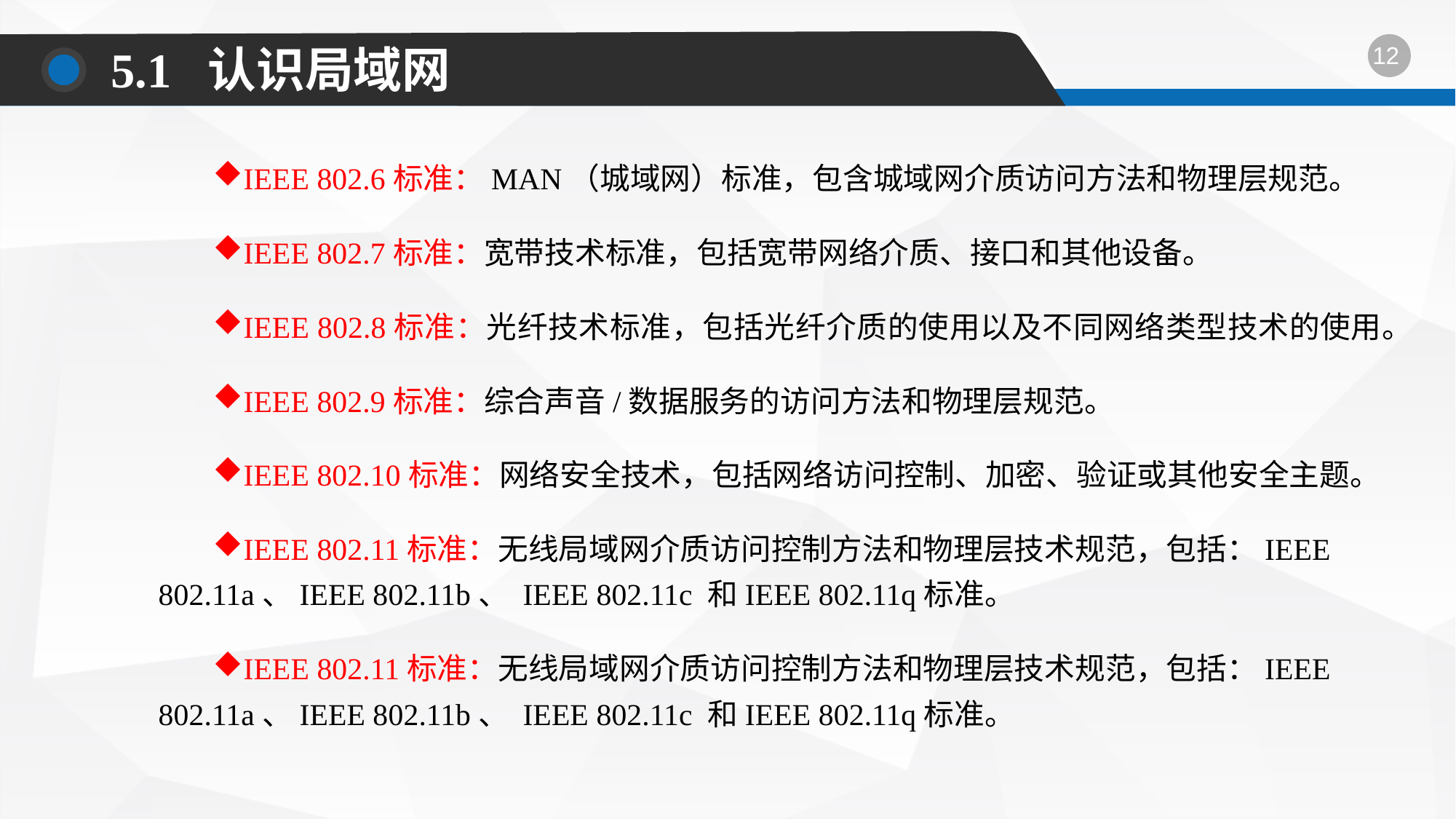

5.1  认识局域网
IEEE 802.6标准：MAN（城域网）标准，包含城域网介质访问方法和物理层规范。
IEEE 802.7标准：宽带技术标准，包括宽带网络介质、接口和其他设备。
IEEE 802.8标准：光纤技术标准，包括光纤介质的使用以及不同网络类型技术的使用。
IEEE 802.9标准：综合声音/数据服务的访问方法和物理层规范。
IEEE 802.10标准：网络安全技术，包括网络访问控制、加密、验证或其他安全主题。
IEEE 802.11标准：无线局域网介质访问控制方法和物理层技术规范，包括：IEEE 802.11a、IEEE 802.11b、 IEEE 802.11c 和IEEE 802.11q标准。
IEEE 802.11标准：无线局域网介质访问控制方法和物理层技术规范，包括：IEEE 802.11a、IEEE 802.11b、 IEEE 802.11c 和IEEE 802.11q标准。